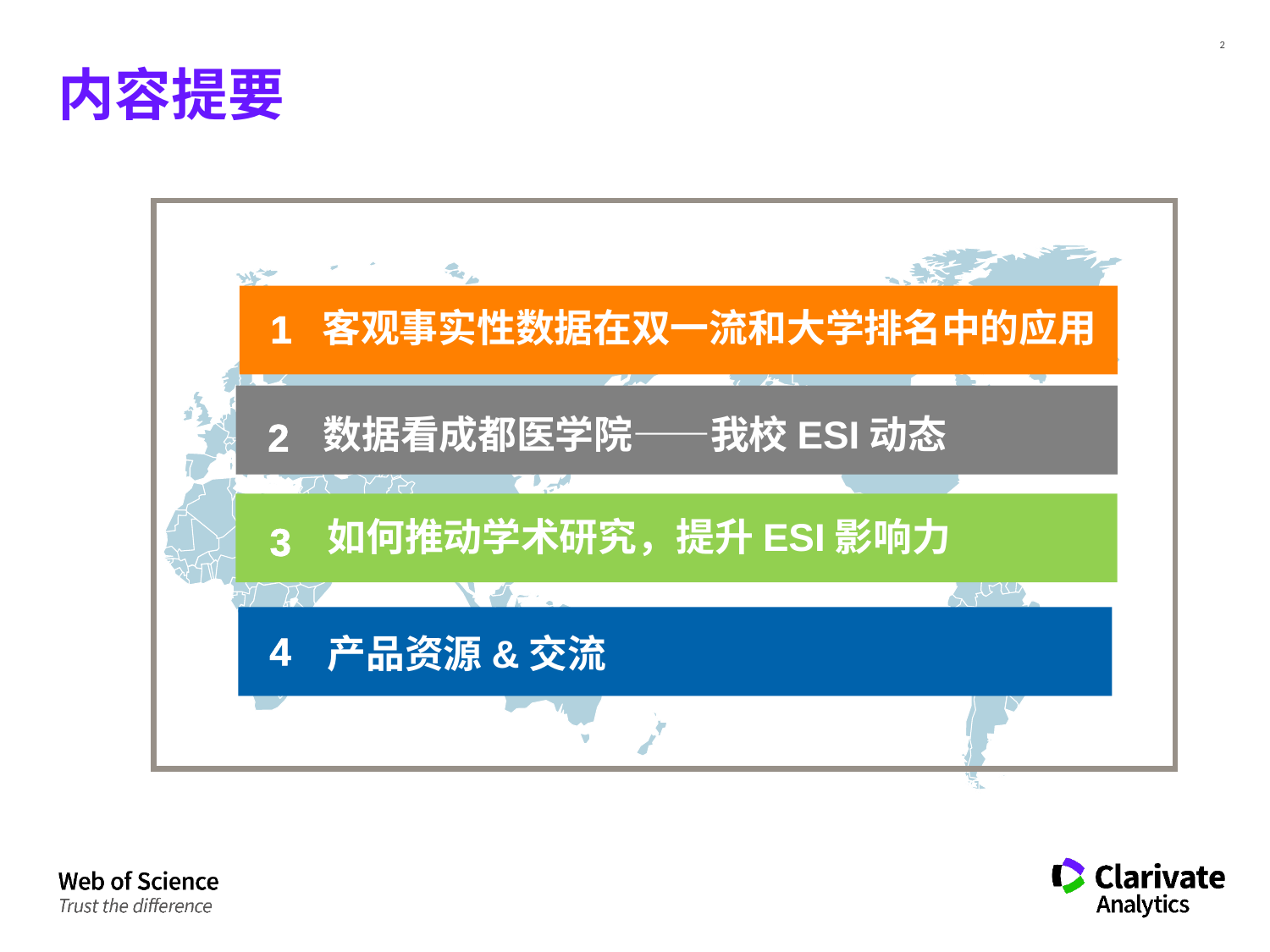

# 内容提要

客观事实性数据在双一流和大学排名中的应用
1
1

数据看成都医学院——我校ESI动态
2

如何推动学术研究，提升ESI影响力
3

4
产品资源&交流